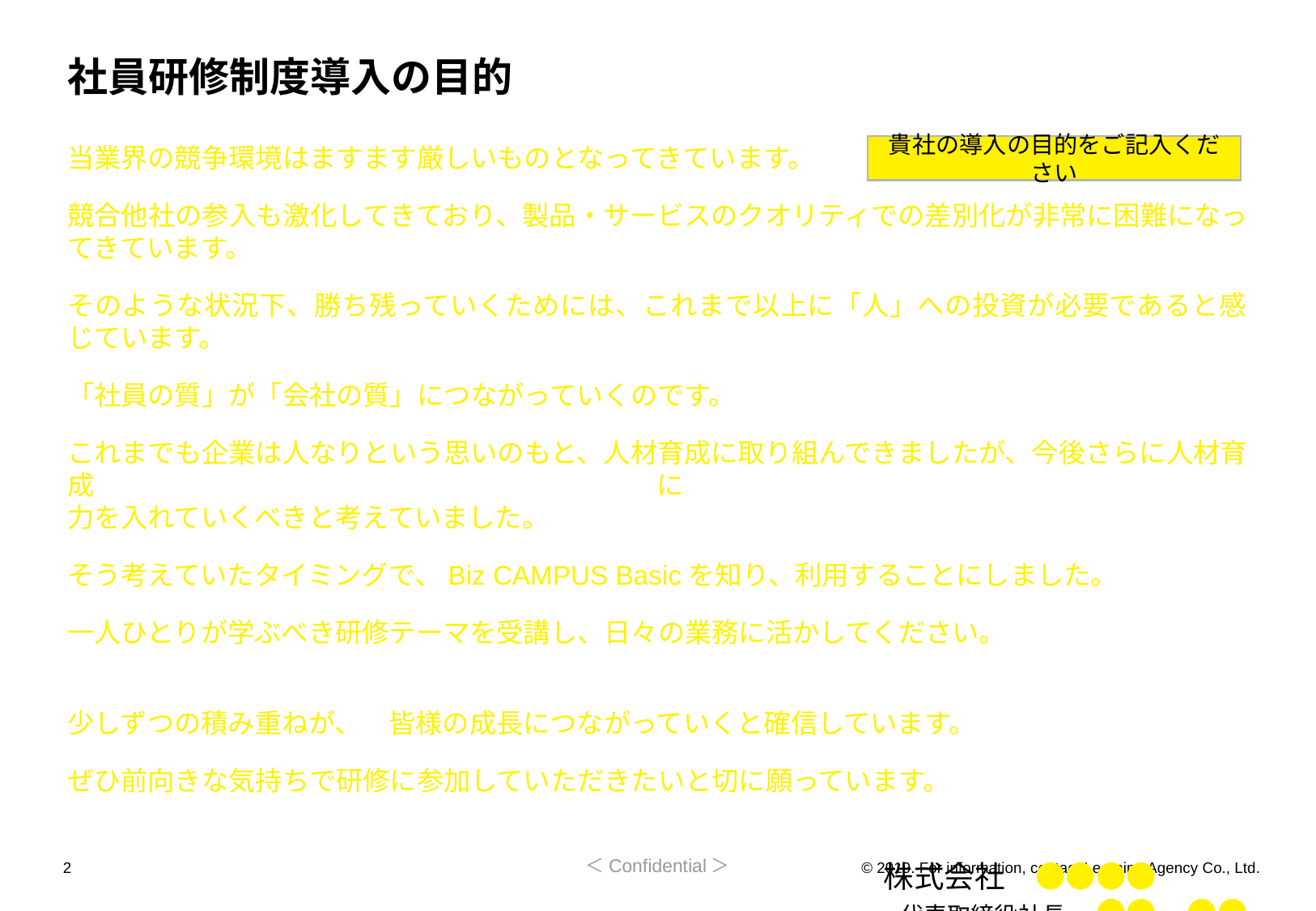

# 社員研修制度導入の目的
当業界の競争環境はますます厳しいものとなってきています。
競合他社の参入も激化してきており、製品・サービスのクオリティでの差別化が非常に困難になってきています。
そのような状況下、勝ち残っていくためには、これまで以上に「人」への投資が必要であると感じています。
「社員の質」が「会社の質」につながっていくのです。
これまでも企業は人なりという思いのもと、人材育成に取り組んできましたが、今後さらに人材育成に
力を入れていくべきと考えていました。
そう考えていたタイミングで、Biz CAMPUS Basicを知り、利用することにしました。
一人ひとりが学ぶべき研修テーマを受講し、日々の業務に活かしてください。
少しずつの積み重ねが、　皆様の成長につながっていくと確信しています。
ぜひ前向きな気持ちで研修に参加していただきたいと切に願っています。
　　　　　　　　　　　　　　　　　　　　　　　　　　　　　　　　　　　　　　　　　　株式会社　●●●●　　　
代表取締役社長　●●　●●

貴社の導入の目的をご記入ください